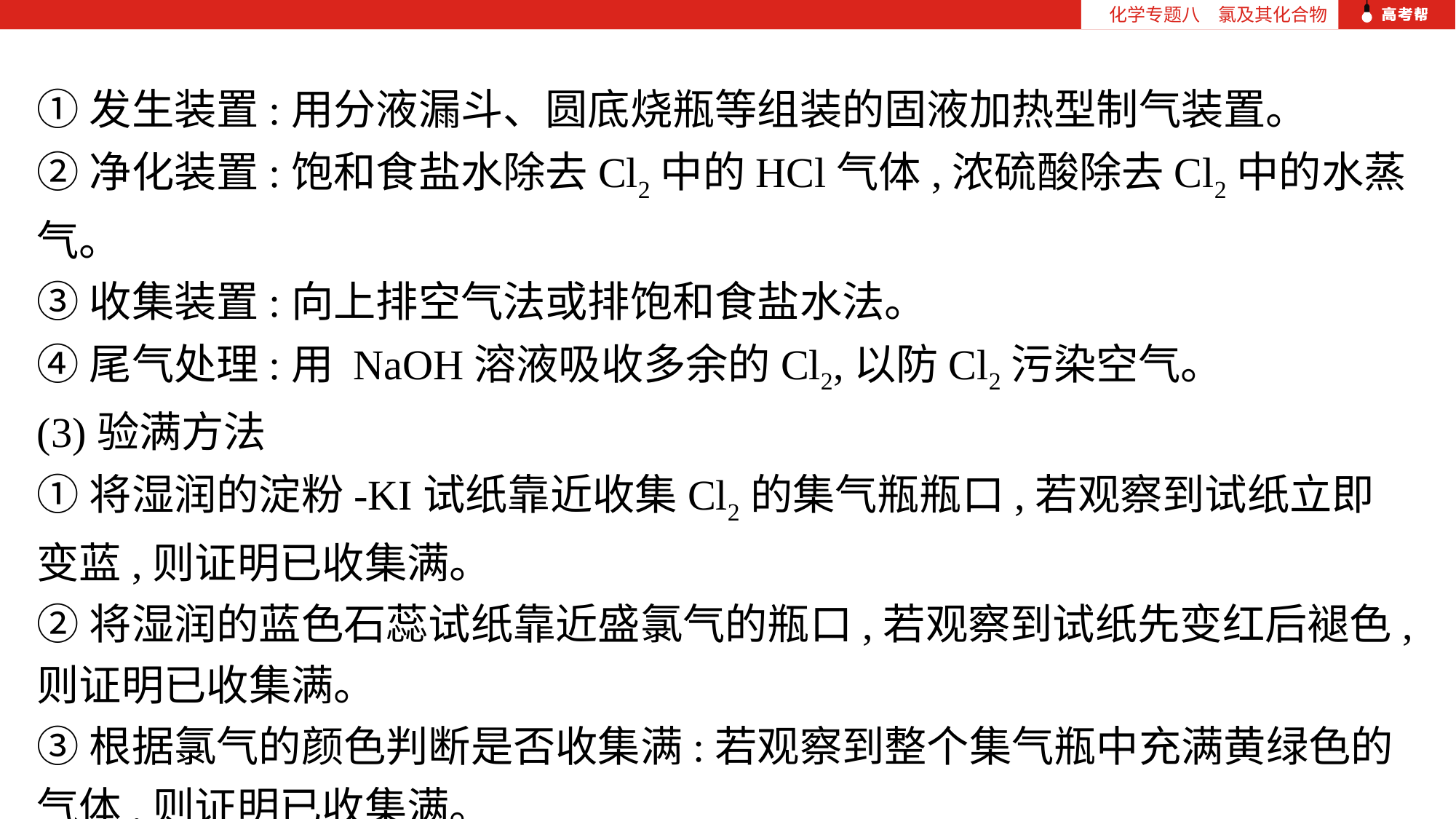

化学专题八　氯及其化合物

①发生装置:用分液漏斗、圆底烧瓶等组装的固液加热型制气装置。
②净化装置:饱和食盐水除去Cl2中的HCl气体,浓硫酸除去Cl2中的水蒸气。
③收集装置:向上排空气法或排饱和食盐水法。
④尾气处理:用 NaOH溶液吸收多余的Cl2,以防Cl2污染空气。
(3)验满方法
①将湿润的淀粉-KI试纸靠近收集Cl2的集气瓶瓶口,若观察到试纸立即变蓝,则证明已收集满。
②将湿润的蓝色石蕊试纸靠近盛氯气的瓶口,若观察到试纸先变红后褪色,则证明已收集满。
③根据氯气的颜色判断是否收集满:若观察到整个集气瓶中充满黄绿色的气体,则证明已收集满。